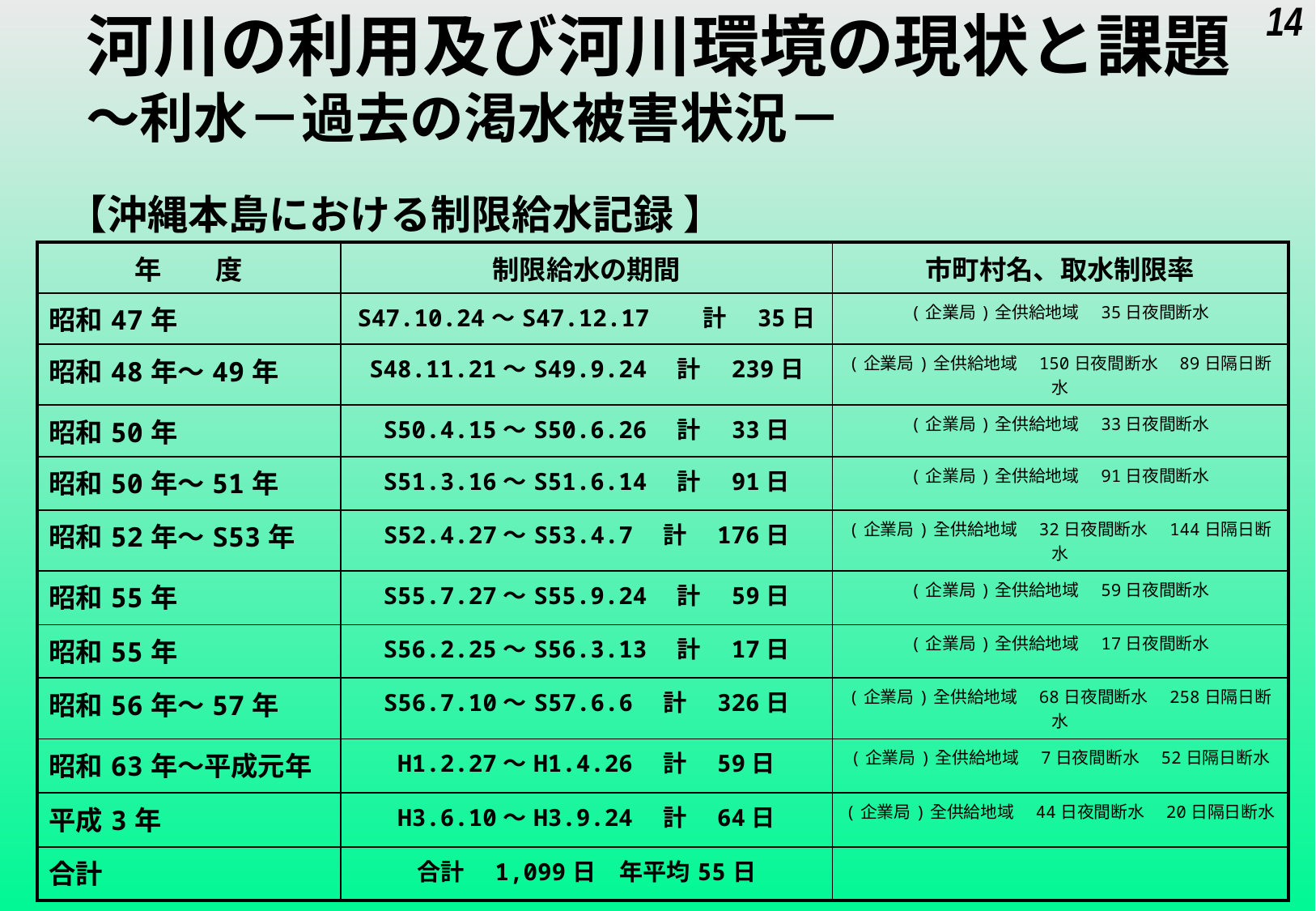

河川の利用及び河川環境の現状と課題～利水－過去の渇水被害状況－
14
【沖縄本島における制限給水記録 】
| 年　　度 | 制限給水の期間 | 市町村名、取水制限率 |
| --- | --- | --- |
| 昭和47年 | S47.10.24～S47.12.17　　計　35日 | (企業局)全供給地域　35日夜間断水 |
| 昭和48年～49年 | S48.11.21～S49.9.24　計　239日 | (企業局)全供給地域　150日夜間断水　89日隔日断水 |
| 昭和50年 | S50.4.15～S50.6.26　計　33日 | (企業局)全供給地域　33日夜間断水 |
| 昭和50年～51年 | S51.3.16～S51.6.14　計　91日 | (企業局)全供給地域　91日夜間断水 |
| 昭和52年～S53年 | S52.4.27～S53.4.7　計　176日 | (企業局)全供給地域　32日夜間断水　144日隔日断水 |
| 昭和55年 | S55.7.27～S55.9.24　計　59日 | (企業局)全供給地域　59日夜間断水 |
| 昭和55年 | S56.2.25～S56.3.13　計　17日 | (企業局)全供給地域　17日夜間断水 |
| 昭和56年～57年 | S56.7.10～S57.6.6　計　326日 | (企業局)全供給地域　68日夜間断水　258日隔日断水 |
| 昭和63年～平成元年 | H1.2.27～H1.4.26　計　59日 | (企業局)全供給地域　7日夜間断水　52日隔日断水 |
| 平成3年 | H3.6.10～H3.9.24　計　64日 | (企業局)全供給地域　44日夜間断水　20日隔日断水 |
| 合計 | 合計　1,099日　年平均55日 |  |